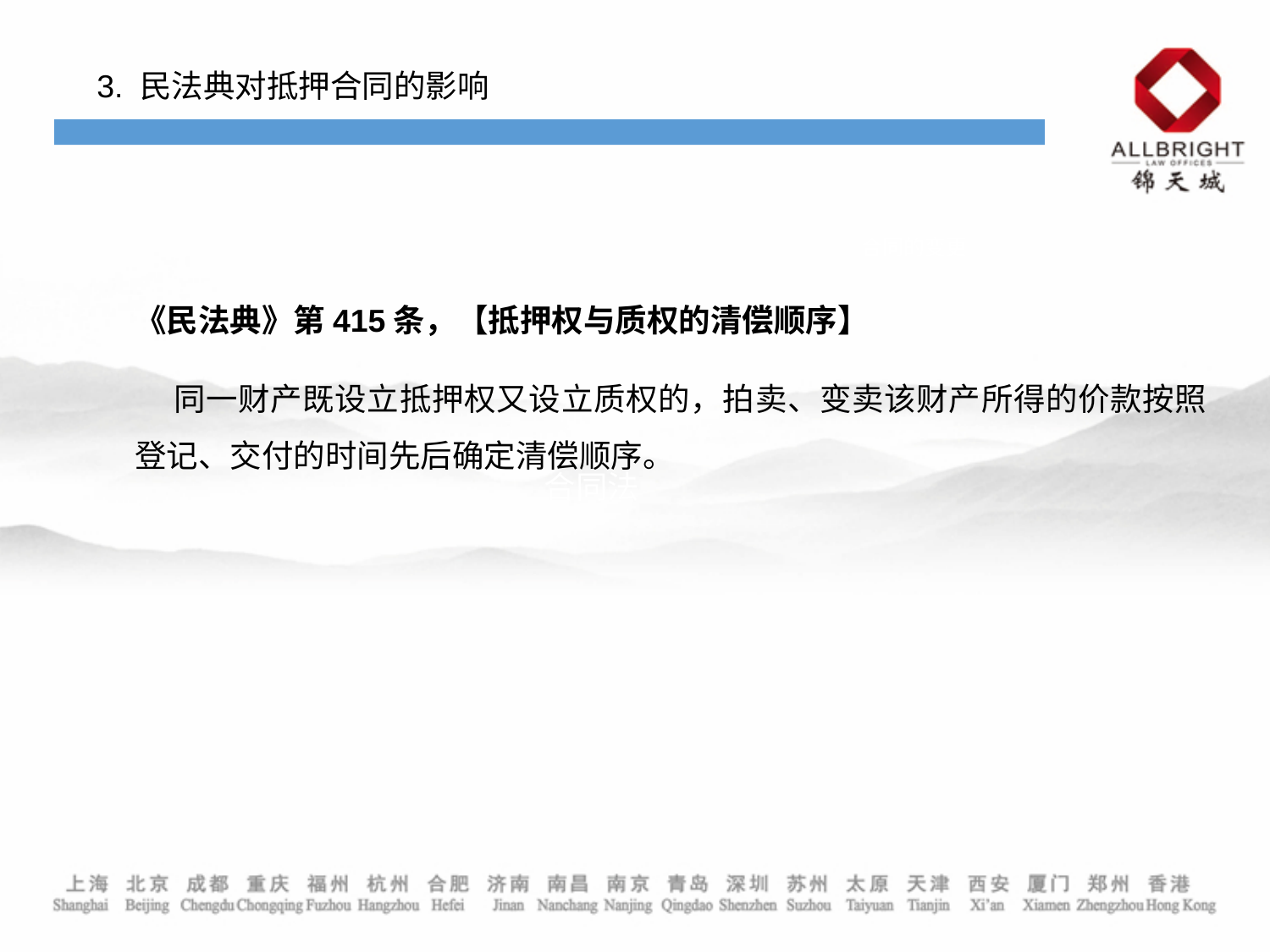

3. 民法典对抵押合同的影响

合同的变更
《民法典》第415条，【抵押权与质权的清偿顺序】
    同一财产既设立抵押权又设立质权的，拍卖、变卖该财产所得的价款按照登记、交付的时间先后确定清偿顺序。

合同法